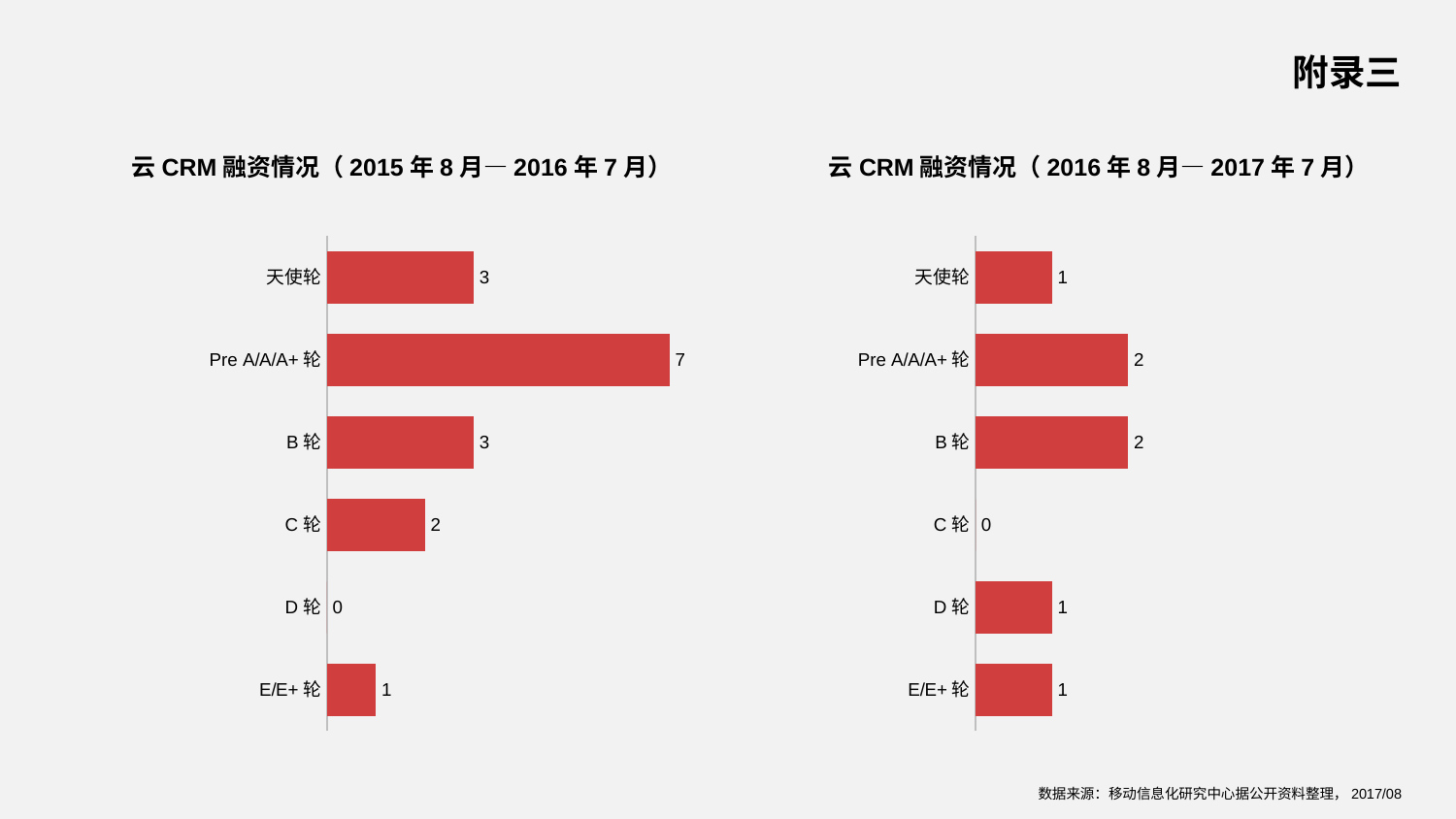

附录三
云CRM融资情况（2015年8月—2016年7月）
云CRM融资情况（2016年8月—2017年7月）

### Chart

| Category | 系列 1 |
|---|---|
| 天使轮 | 3.0 |
| Pre A/A/A+轮 | 7.0 |
| B轮 | 3.0 |
| C轮 | 2.0 |
| D轮 | 0.0 |
| E/E+轮 | 1.0 |

### Chart

| Category | 系列 1 |
|---|---|
| 天使轮 | 1.0 |
| Pre A/A/A+轮 | 2.0 |
| B轮 | 2.0 |
| C轮 | 0.0 |
| D轮 | 1.0 |
| E/E+轮 | 1.0 |
数据来源：移动信息化研究中心据公开资料整理，2017/08